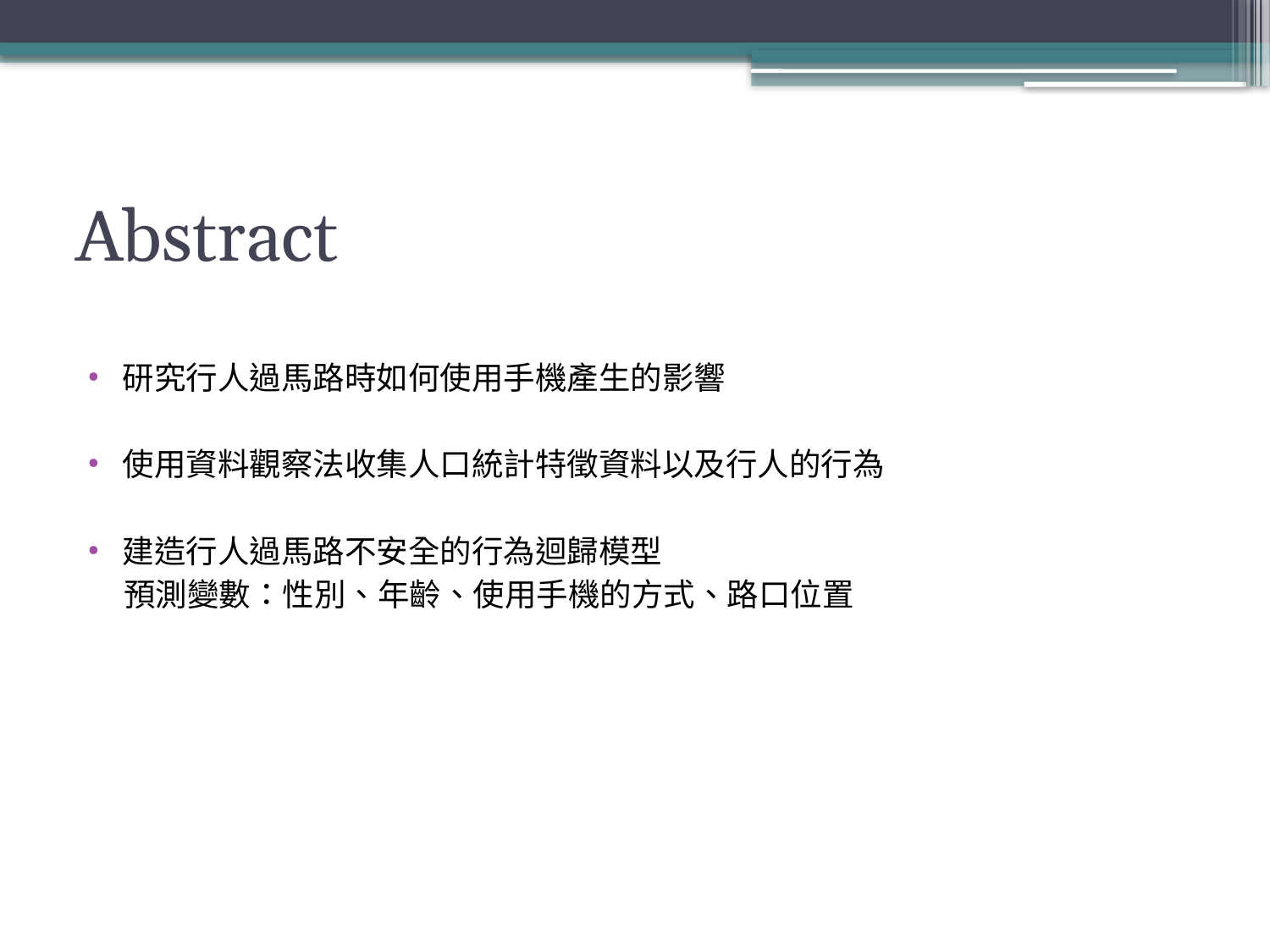

# Abstract
研究行人過馬路時如何使用手機產生的影響

使用資料觀察法收集人口統計特徵資料以及行人的行為

建造行人過馬路不安全的行為迴歸模型
    預測變數：性別、年齡、使用手機的方式、路口位置